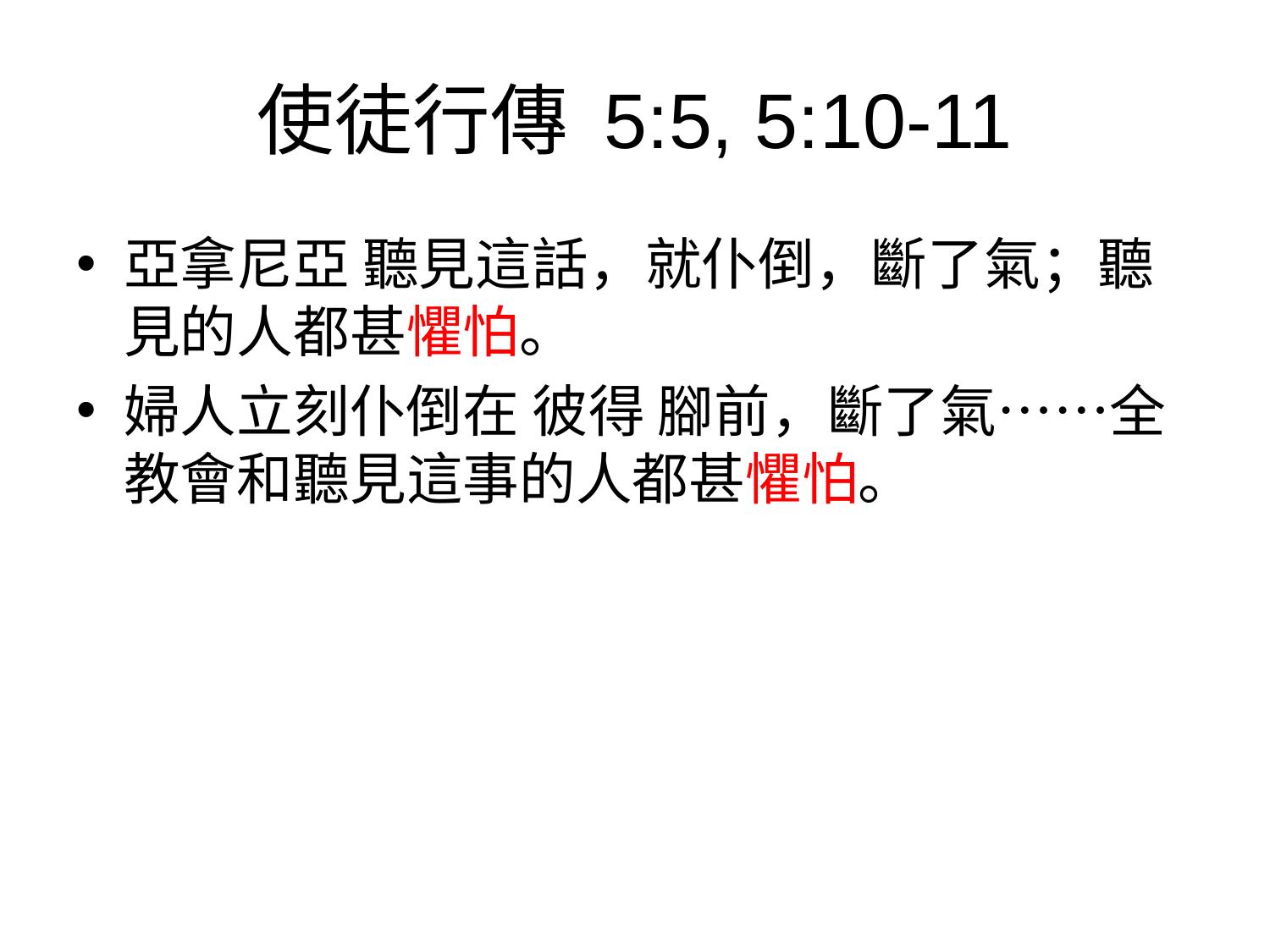

# 使徒行傳‬ 5:5, 5:10-11
亞拿尼亞 聽見這話，就仆倒，斷了氣；聽見的人都甚懼怕。
婦人立刻仆倒在 彼得 腳前，斷了氣……全教會和聽見這事的人都甚懼怕。